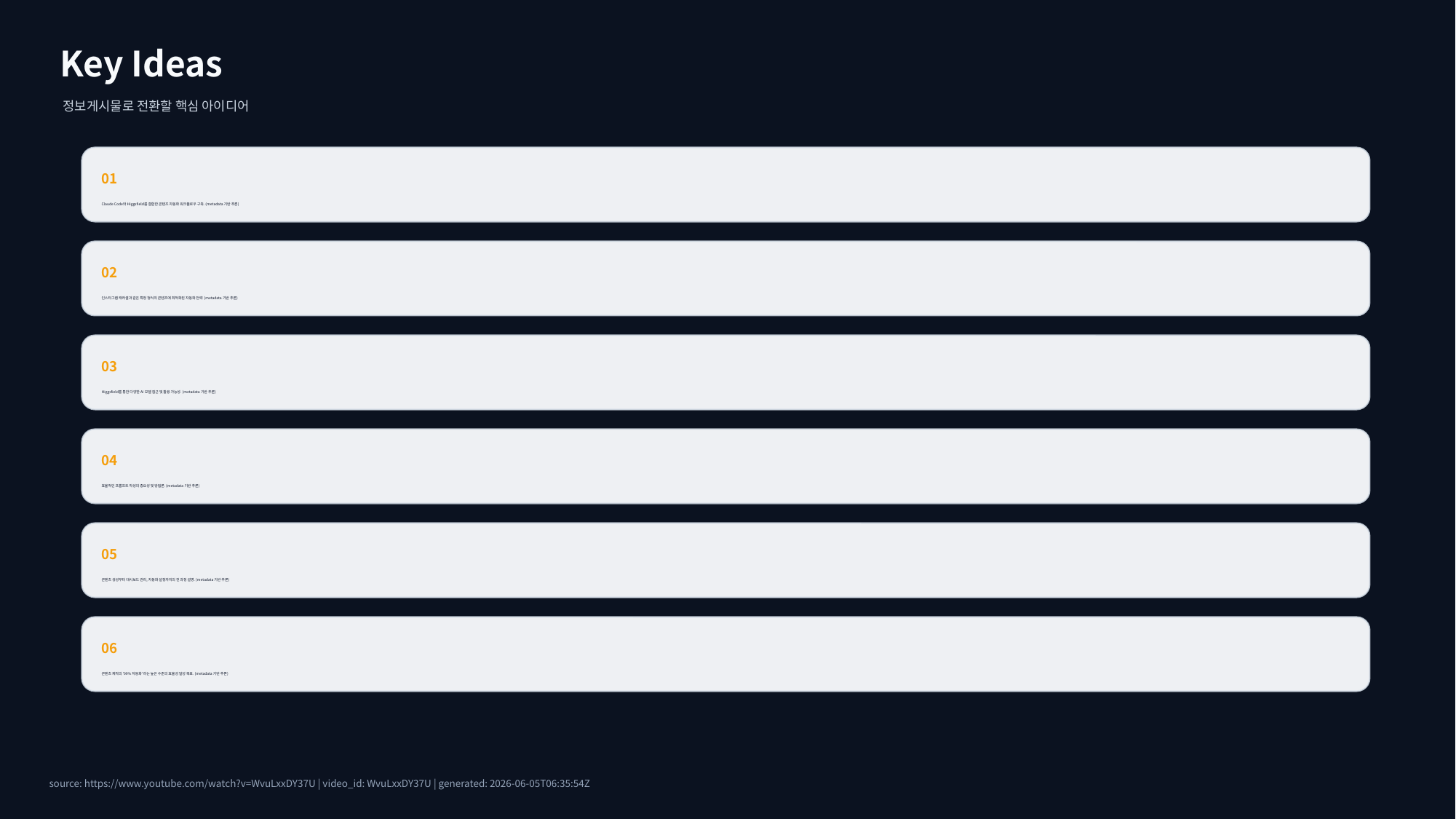

Key Ideas
정보게시물로 전환할 핵심 아이디어

01
Claude Code와 Higgsfield를 결합한 콘텐츠 자동화 워크플로우 구축. (metadata 기반 추론)

02
인스타그램 캐러셀과 같은 특정 형식의 콘텐츠에 최적화된 자동화 전략. (metadata 기반 추론)

03
Higgsfield를 통한 다양한 AI 모델 접근 및 활용 가능성. (metadata 기반 추론)

04
효율적인 프롬프트 작성의 중요성 및 방법론. (metadata 기반 추론)

05
콘텐츠 생성부터 대시보드 관리, 자동화 설정까지의 전 과정 설명. (metadata 기반 추론)

06
콘텐츠 제작의 '99% 자동화'라는 높은 수준의 효율성 달성 목표. (metadata 기반 추론)
source: https://www.youtube.com/watch?v=WvuLxxDY37U | video_id: WvuLxxDY37U | generated: 2026-06-05T06:35:54Z